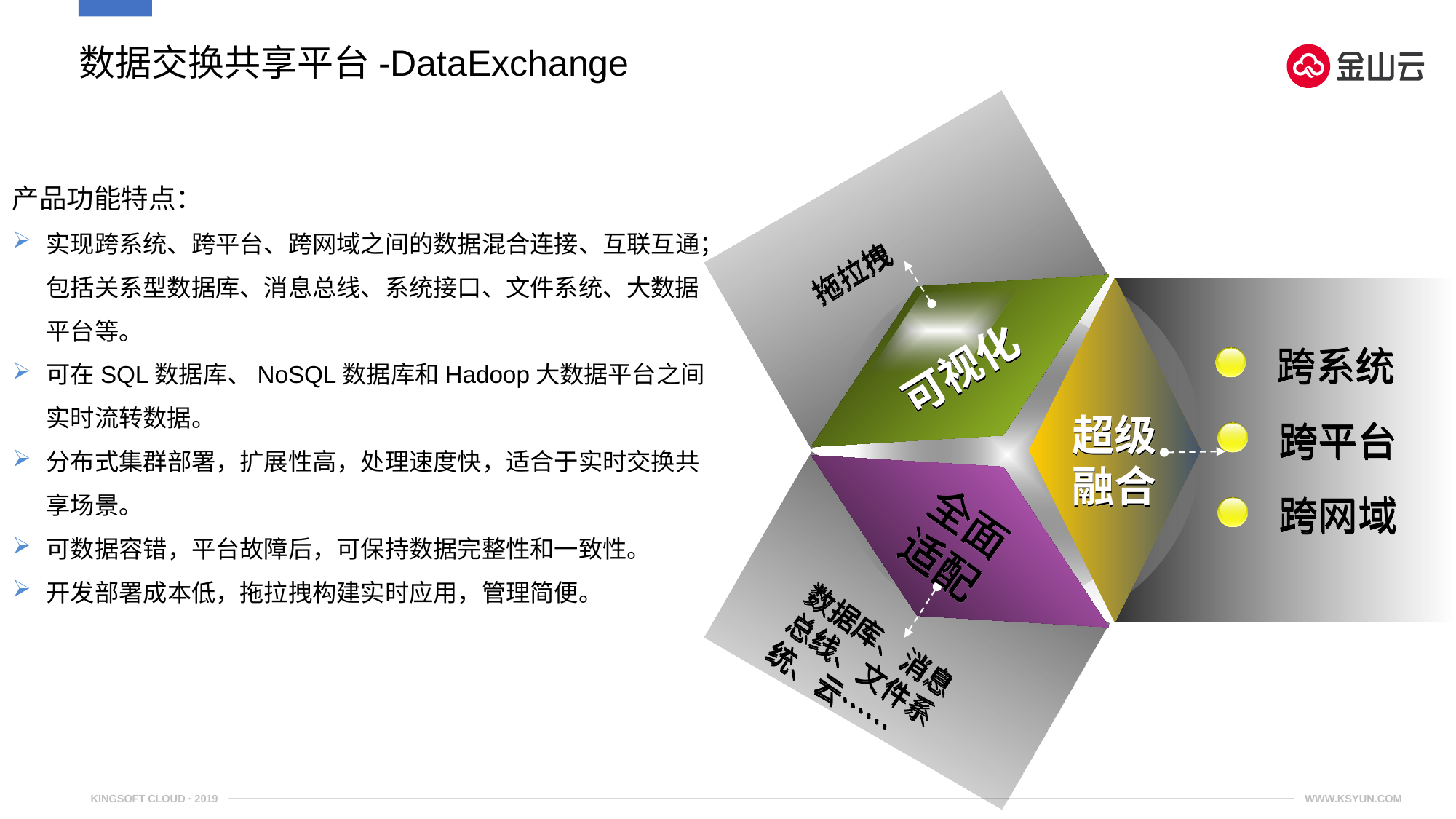

# 数据交换共享平台-DataExchange

产品功能特点：
实现跨系统、跨平台、跨网域之间的数据混合连接、互联互通；包括关系型数据库、消息总线、系统接口、文件系统、大数据平台等。
可在SQL数据库、NoSQL数据库和Hadoop大数据平台之间实时流转数据。
分布式集群部署，扩展性高，处理速度快，适合于实时交换共享场景。
可数据容错，平台故障后，可保持数据完整性和一致性。
开发部署成本低，拖拉拽构建实时应用，管理简便。

拖拉拽

跨系统
可视化

超级
融合
跨平台

跨网域
全面
适配

数据库、消息总线、文件系统、云……